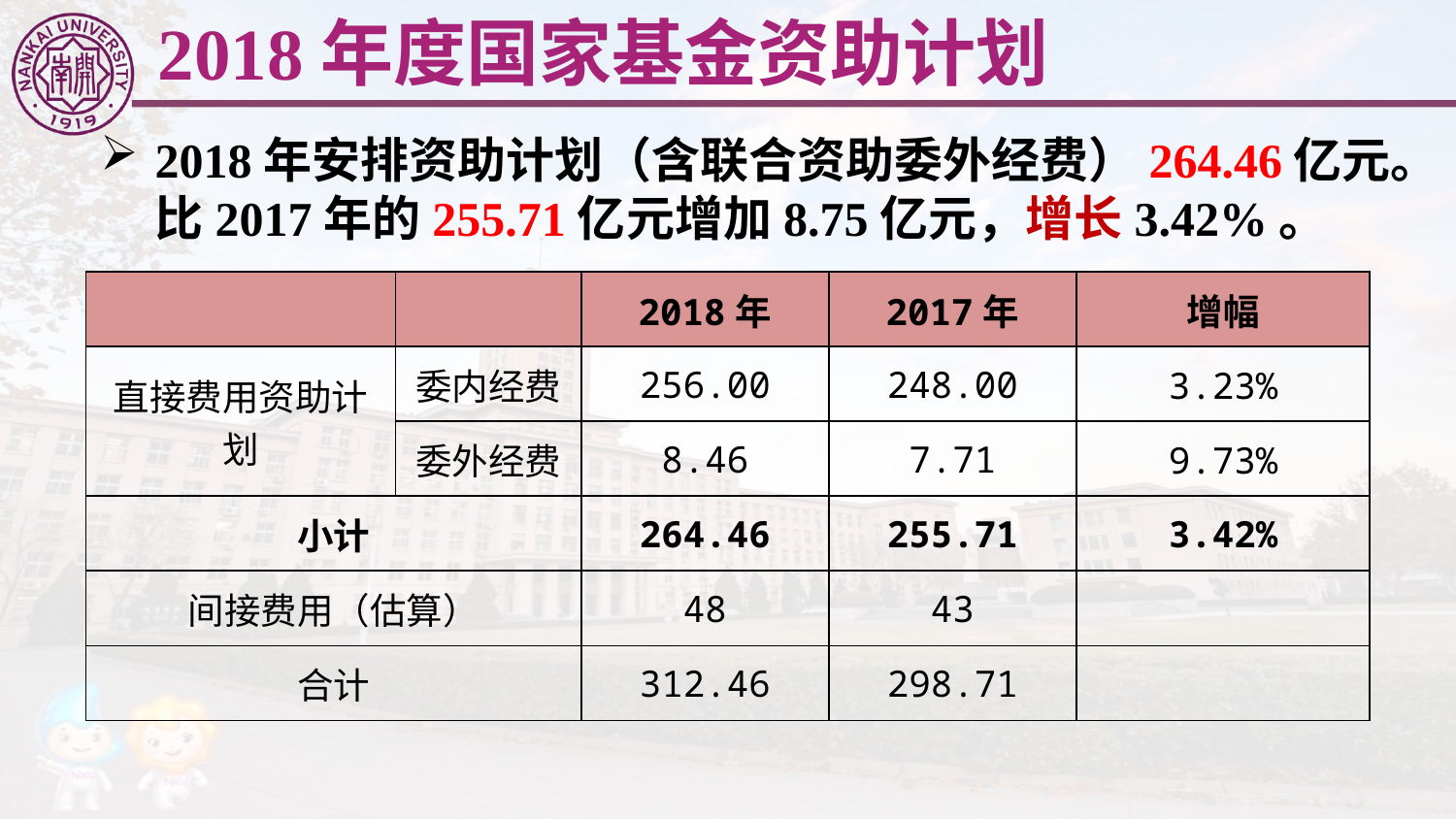

2018年度国家基金资助计划
2018年安排资助计划（含联合资助委外经费）264.46亿元。比2017年的255.71亿元增加8.75亿元，增长3.42%。
|  |  | 2018年 | 2017年 | 增幅 |
| --- | --- | --- | --- | --- |
| 直接费用资助计划 | 委内经费 | 256.00 | 248.00 | 3.23% |
|  | 委外经费 | 8.46 | 7.71 | 9.73% |
| 小计 |  | 264.46 | 255.71 | 3.42% |
| 间接费用（估算） |  | 48 | 43 |  |
| 合计 |  | 312.46 | 298.71 |  |